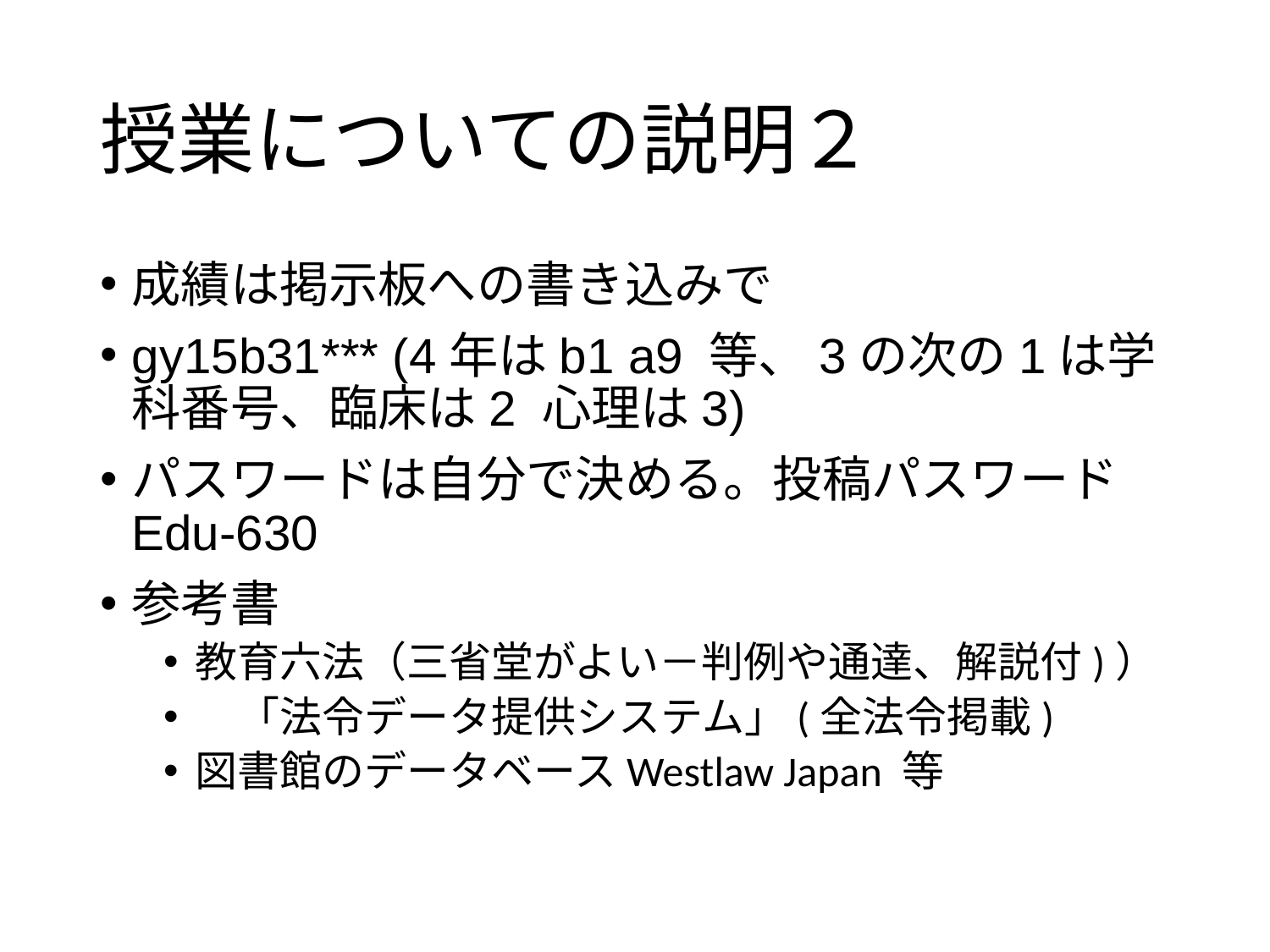

# 授業についての説明２
成績は掲示板への書き込みで
gy15b31*** (4年はb1 a9 等、3の次の1は学科番号、臨床は2 心理は3)
パスワードは自分で決める。投稿パスワード Edu-630
参考書
教育六法（三省堂がよい－判例や通達、解説付)）
　「法令データ提供システム」(全法令掲載)
図書館のデータベースWestlaw Japan 等